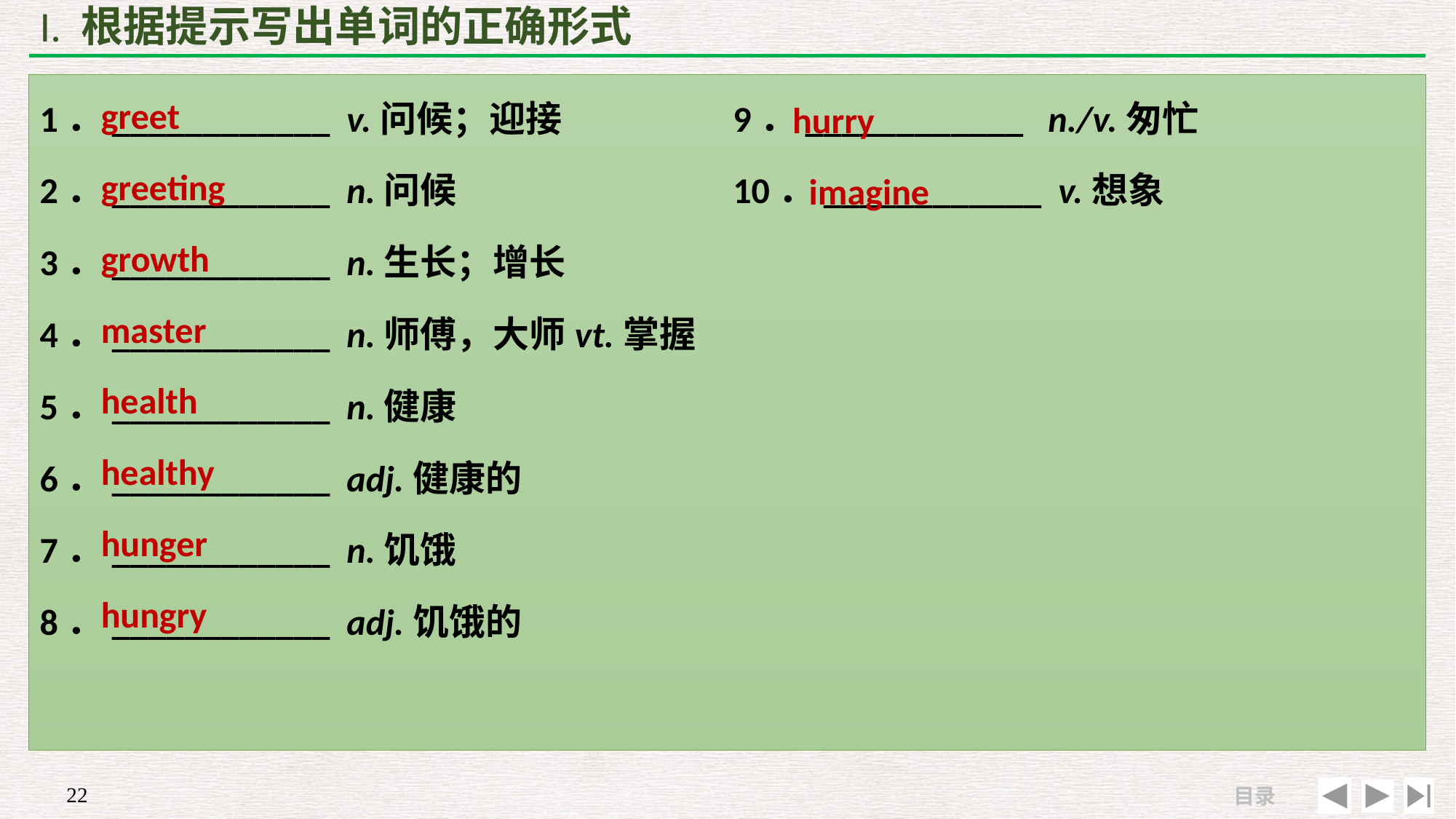

# I. 根据提示写出单词的正确形式
greet
greeting
growth
master
health
healthy
hunger
hungry
hurry
  imagine

1．____________  v.问候；迎接
2．____________  n.问候
3．____________  n.生长；增长
4．____________  n.师傅，大师vt.掌握
5．____________  n.健康
6．____________  adj.健康的
7．____________  n.饥饿
8．____________  adj.饥饿的
9．____________   n./v.匆忙
10．____________  v.想象